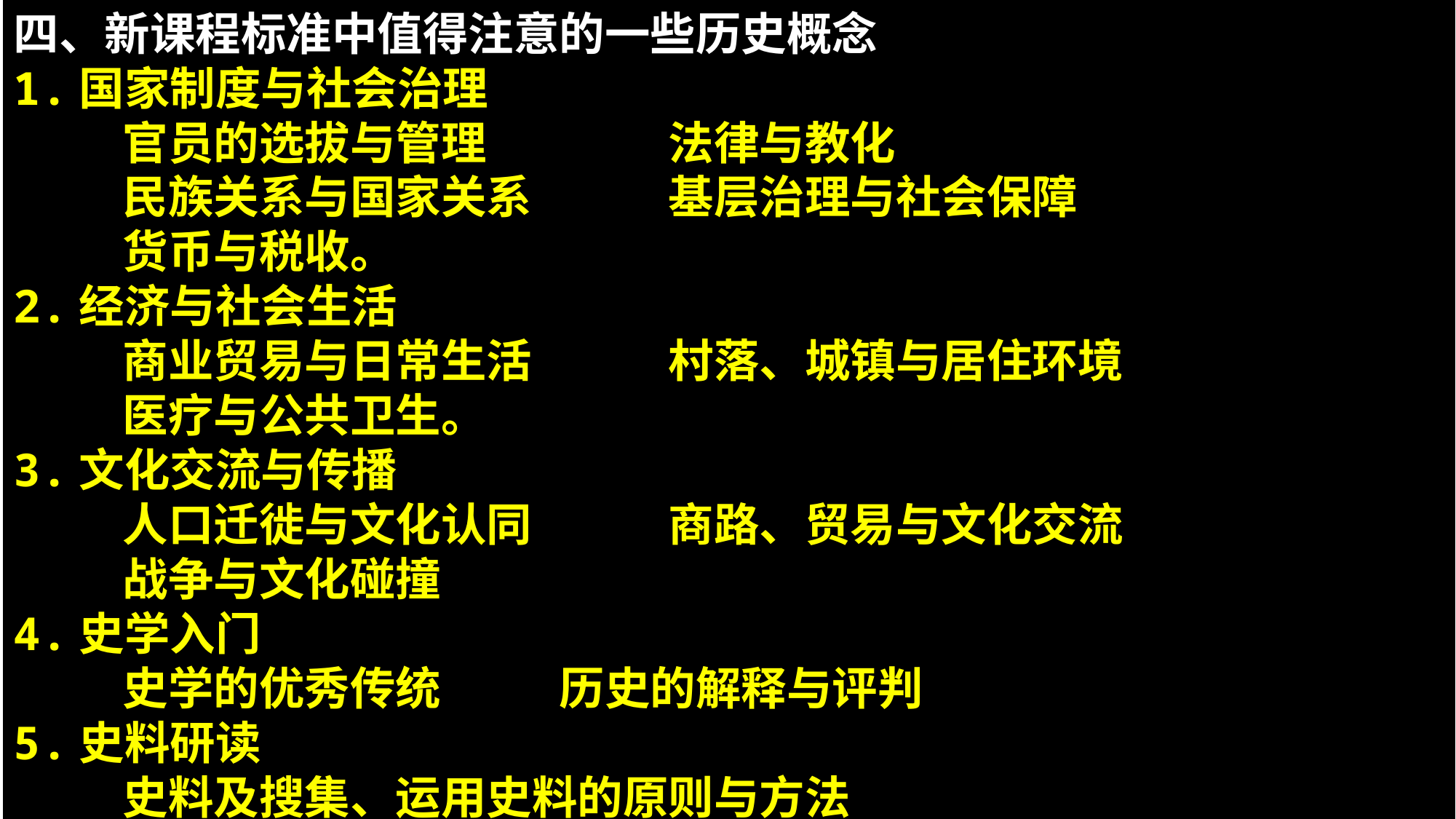

四、新课程标准中值得注意的一些历史概念
1.国家制度与社会治理
	官员的选拔与管理		法律与教化
	民族关系与国家关系		基层治理与社会保障
	货币与税收。
2.经济与社会生活
	商业贸易与日常生活		村落、城镇与居住环境
	医疗与公共卫生。
3.文化交流与传播
	人口迁徙与文化认同		商路、贸易与文化交流
	战争与文化碰撞
4.史学入门
	史学的优秀传统		历史的解释与评判
5.史料研读
	史料及搜集、运用史料的原则与方法